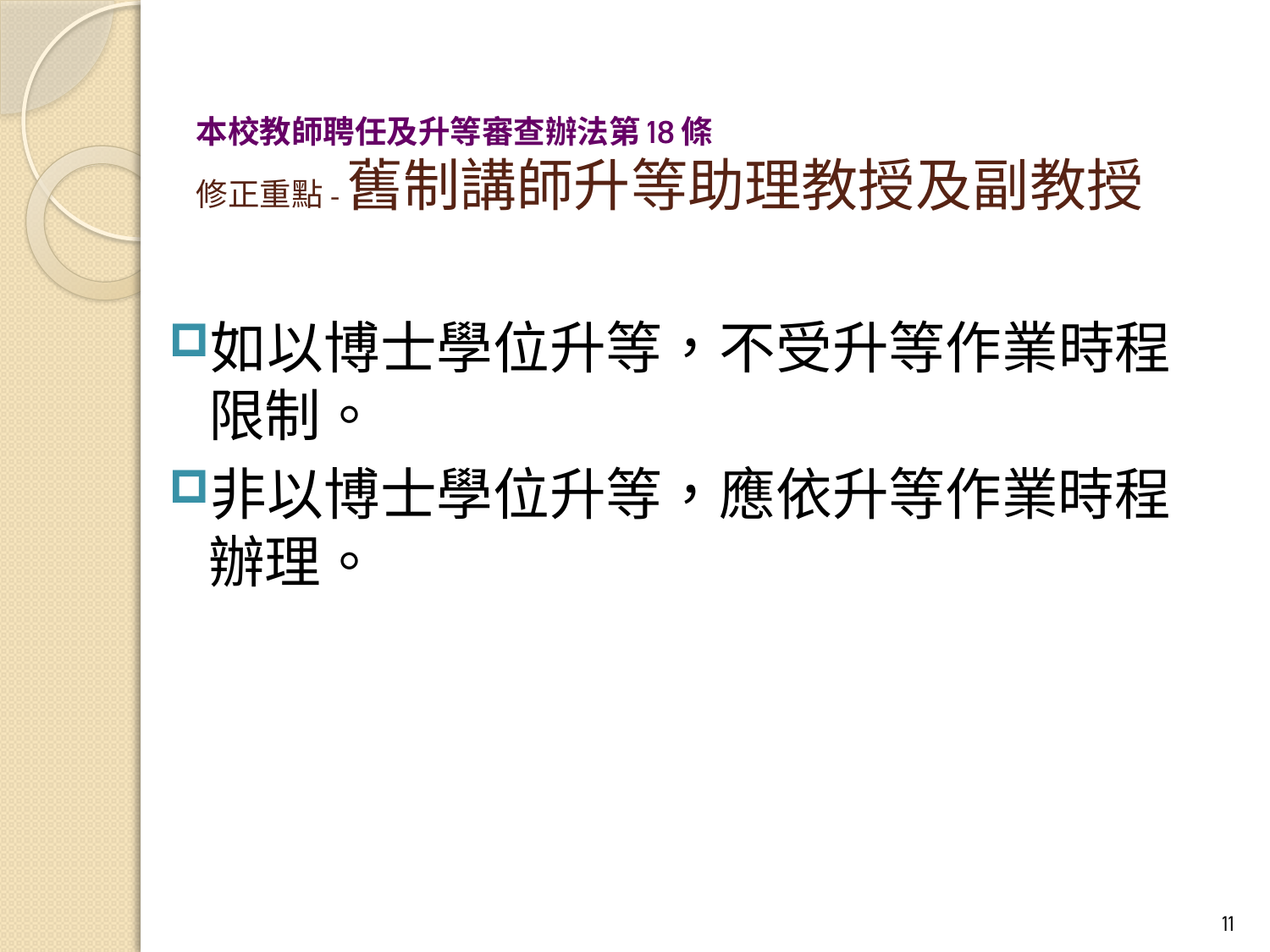

# 本校教師聘任及升等審查辦法第18條 修正重點-舊制講師升等助理教授及副教授
如以博士學位升等，不受升等作業時程限制。
非以博士學位升等，應依升等作業時程辦理。
11